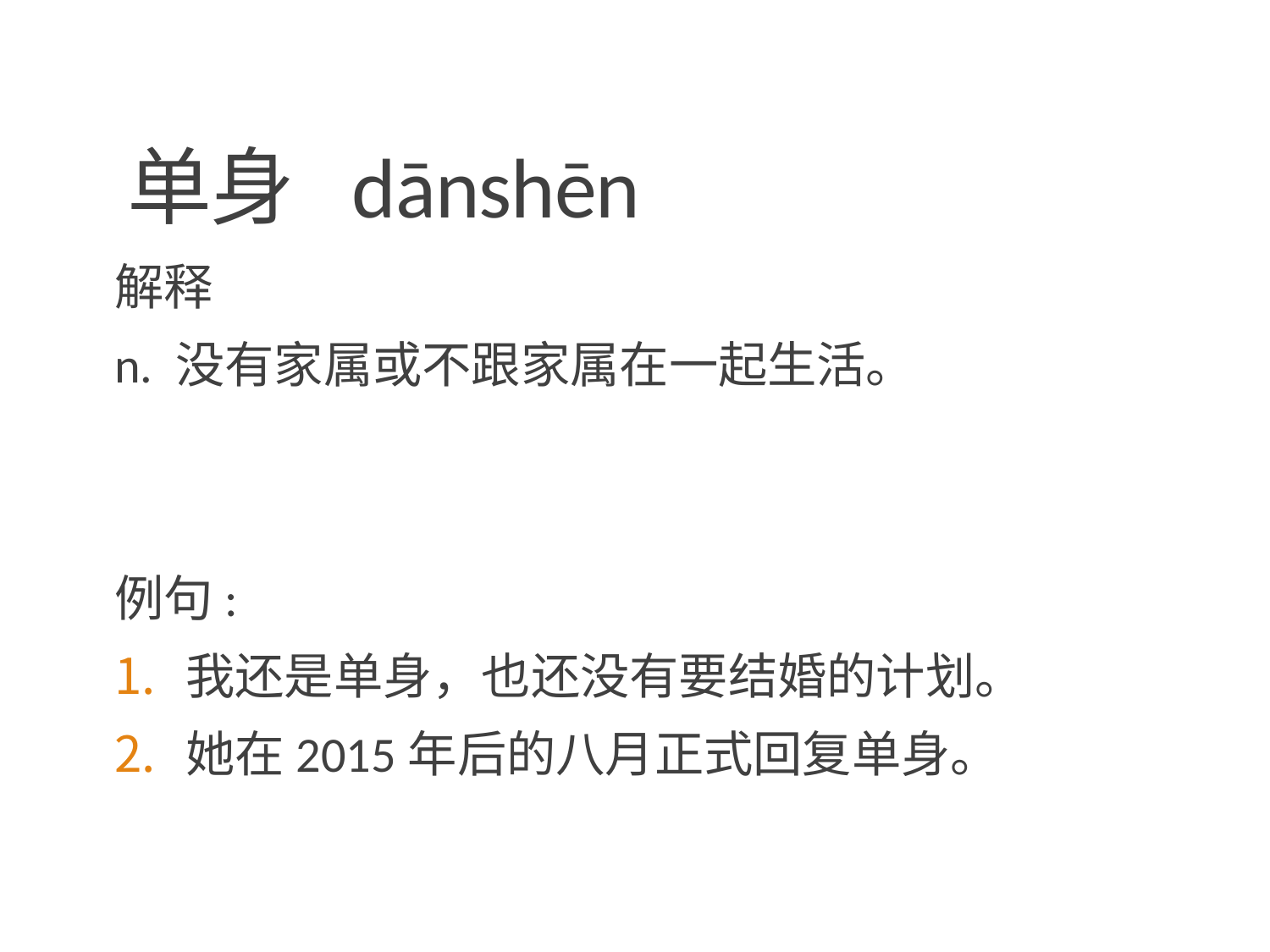

# 单身  dānshēn
解释
n. 没有家属或不跟家属在一起生活。

例句:
我还是单身，也还没有要结婚的计划。
她在2015年后的八月正式回复单身。